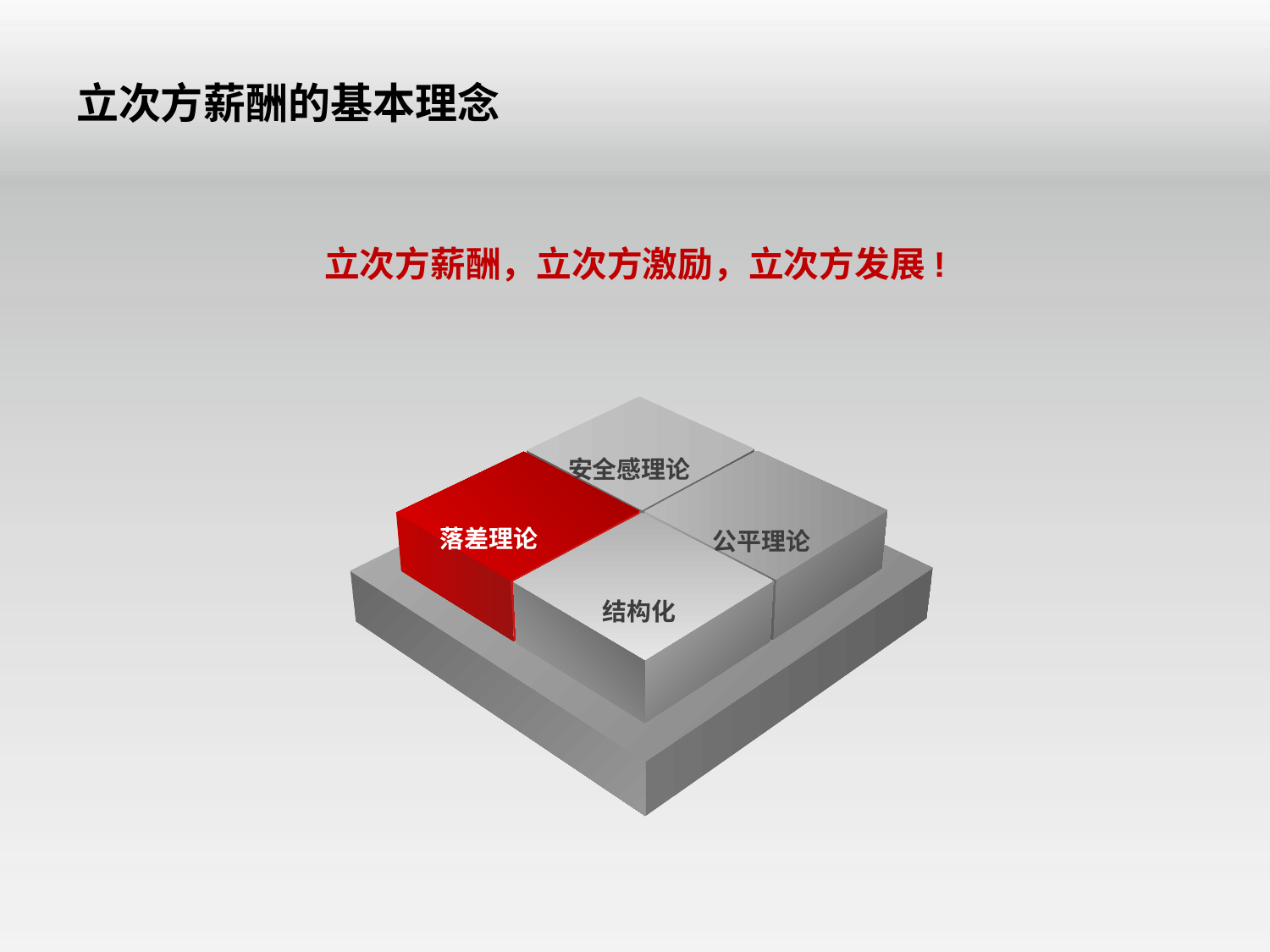

# 立次方薪酬的基本理念
立次方薪酬，立次方激励，立次方发展!

安全感理论

公平理论

落差理论

结构化